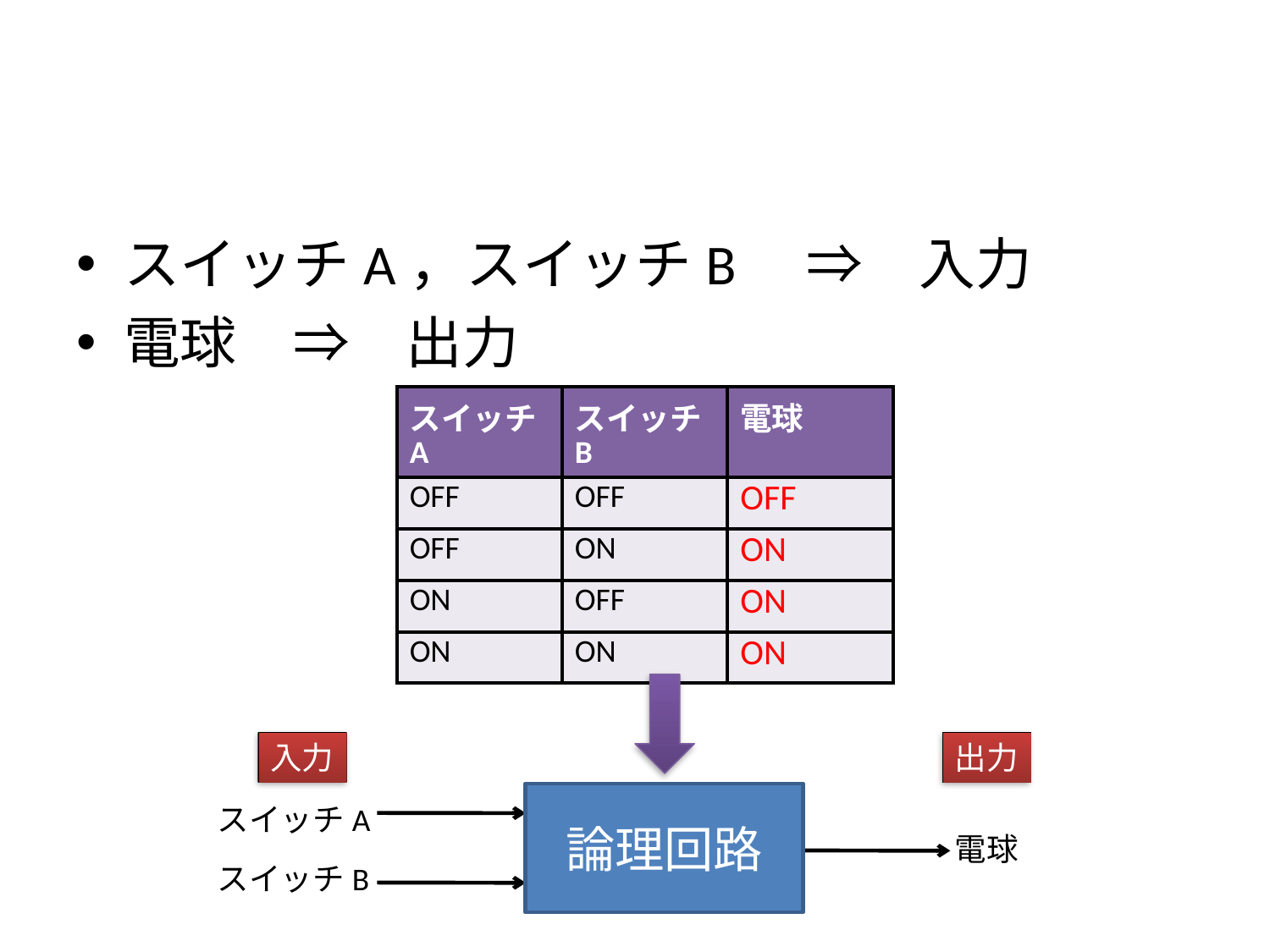

#
スイッチA，スイッチB　⇒　入力
電球　⇒　出力

| スイッチA | スイッチB | 電球 |
| --- | --- | --- |
| OFF | OFF | OFF |
| OFF | ON | ON |
| ON | OFF | ON |
| ON | ON | ON |

入力
出力
論理回路
スイッチA
電球
スイッチB